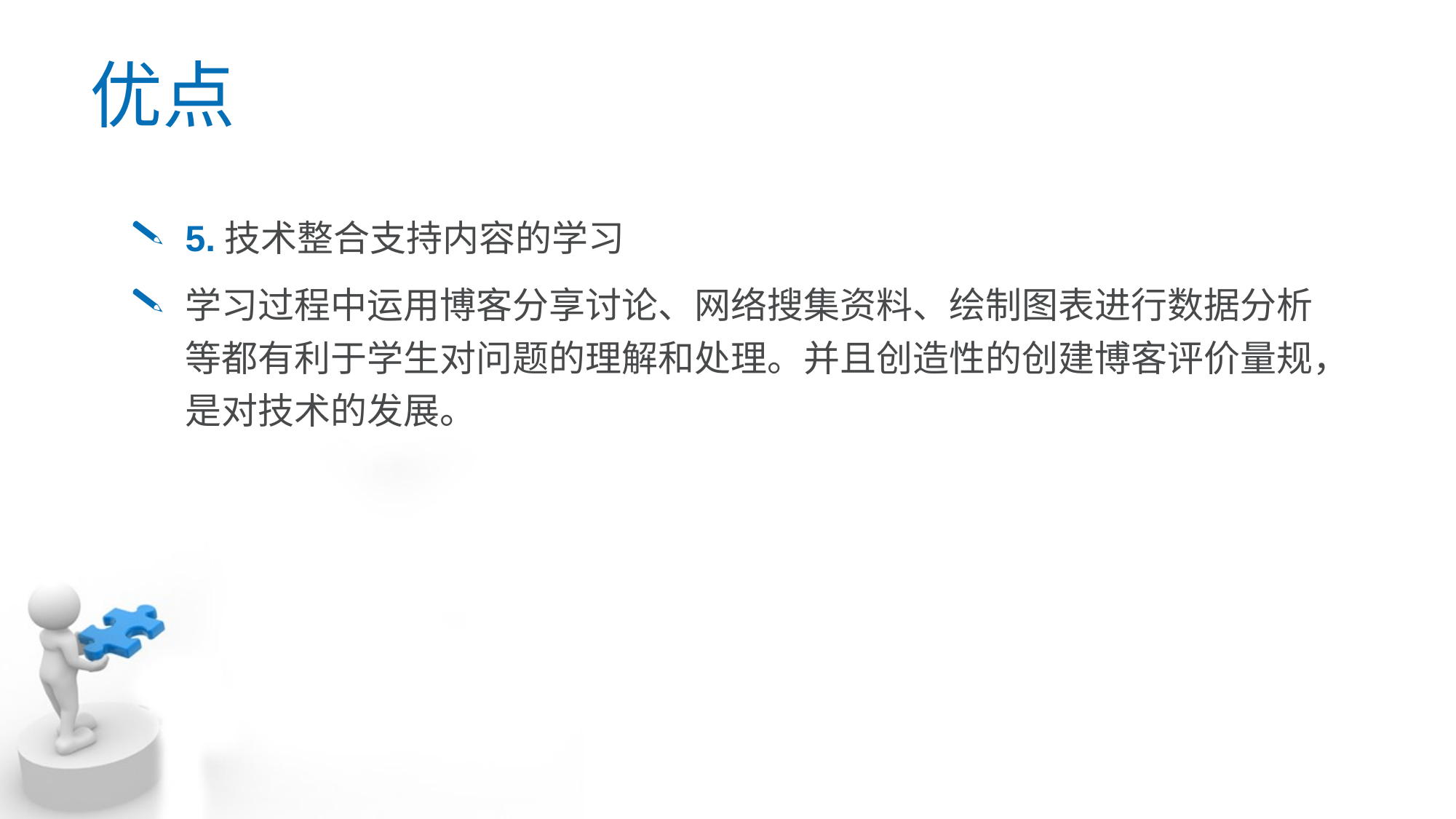

优点
5.技术整合支持内容的学习
学习过程中运用博客分享讨论、网络搜集资料、绘制图表进行数据分析等都有利于学生对问题的理解和处理。并且创造性的创建博客评价量规，是对技术的发展。